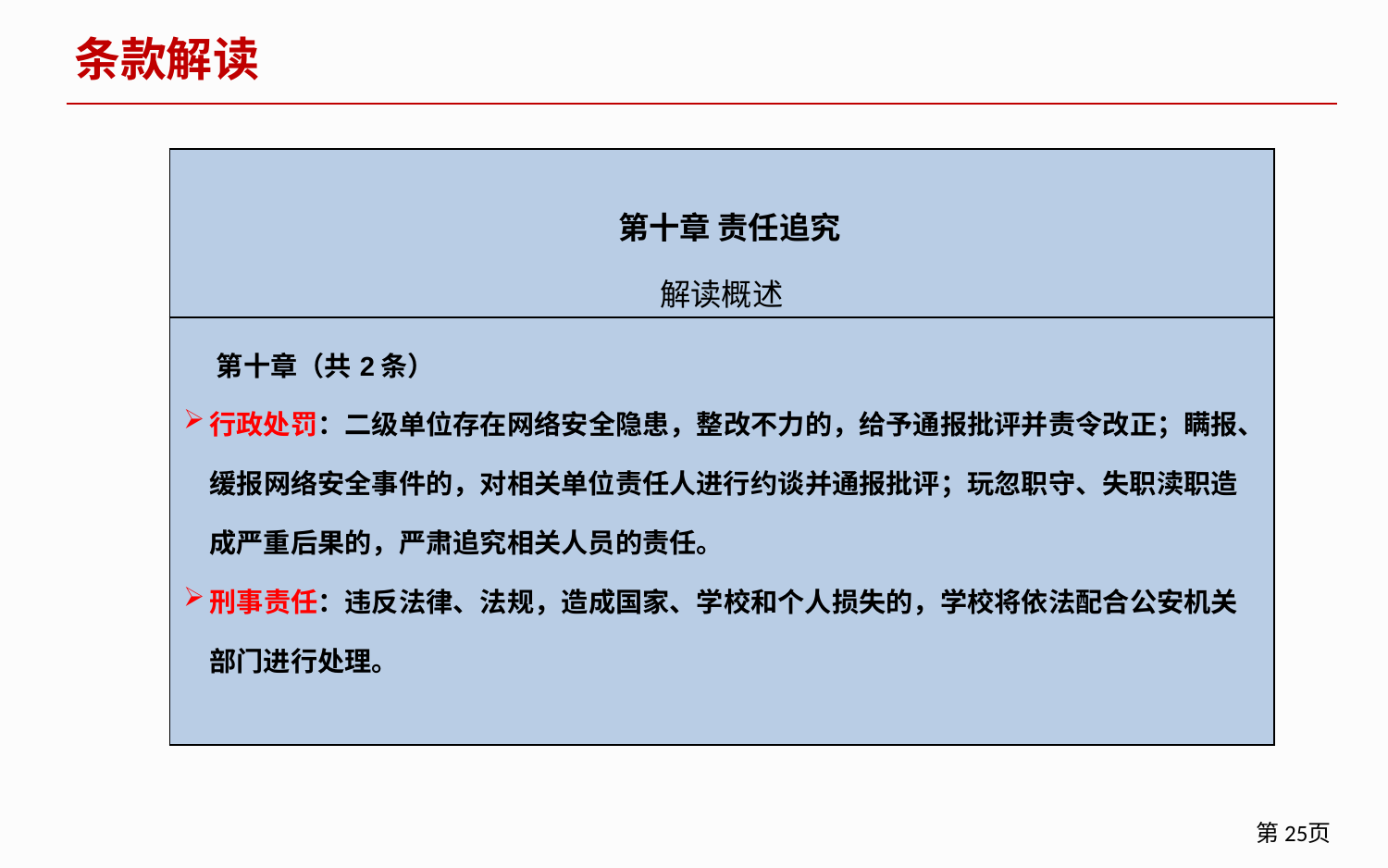

条款解读
| 第十章 责任追究 解读概述 |
| --- |
| 第十章（共2条） 行政处罚：二级单位存在网络安全隐患，整改不力的，给予通报批评并责令改正；瞒报、缓报网络安全事件的，对相关单位责任人进行约谈并通报批评；玩忽职守、失职渎职造成严重后果的，严肃追究相关人员的责任。  刑事责任：违反法律、法规，造成国家、学校和个人损失的，学校将依法配合公安机关部门进行处理。 |